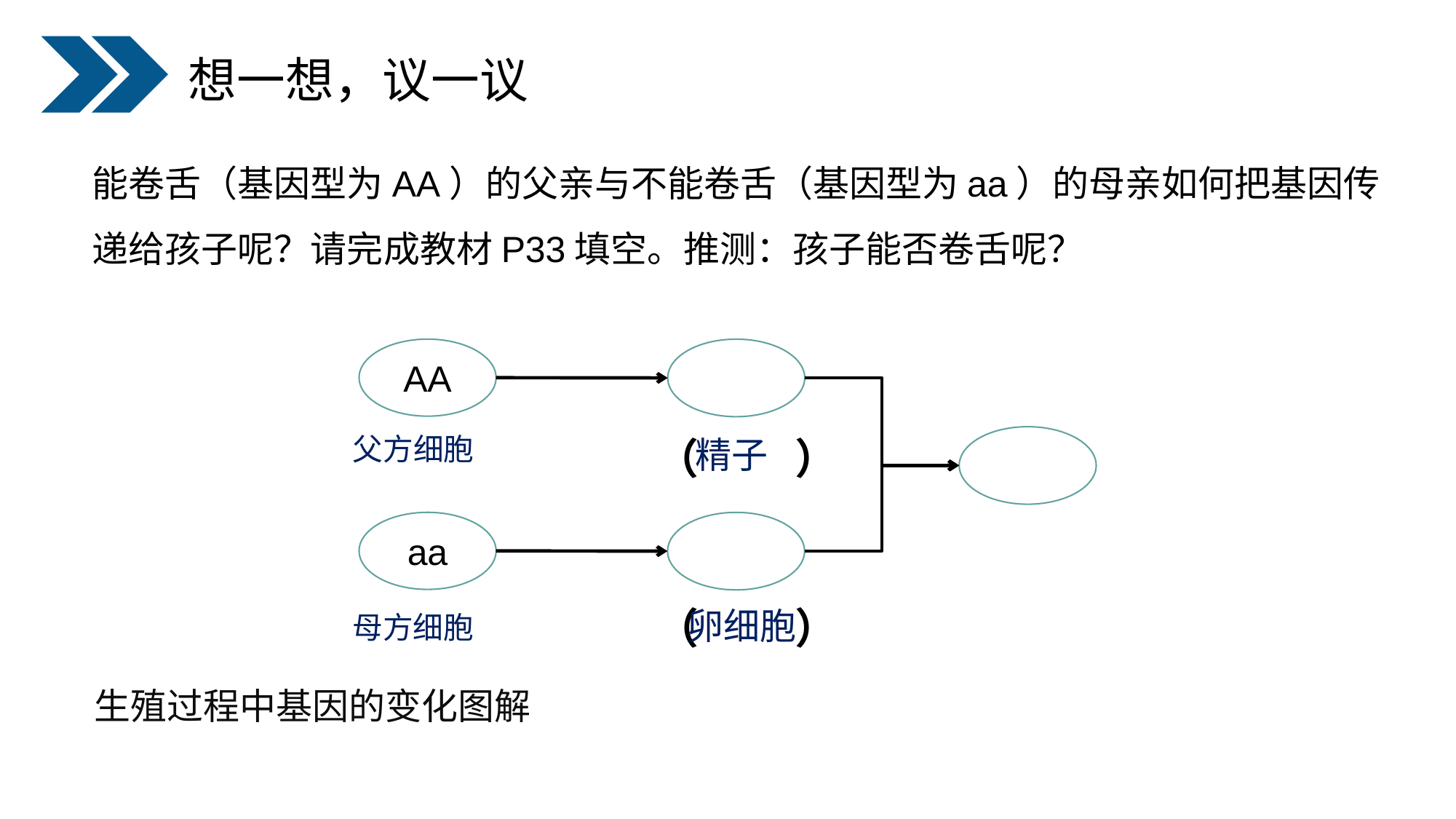

想一想，议一议
能卷舌（基因型为AA）的父亲与不能卷舌（基因型为aa）的母亲如何把基因传递给孩子呢？请完成教材P33填空。推测：孩子能否卷舌呢？
AA

父方细胞
（          ）
精子

aa

（          ）
卵细胞
母方细胞
生殖过程中基因的变化图解